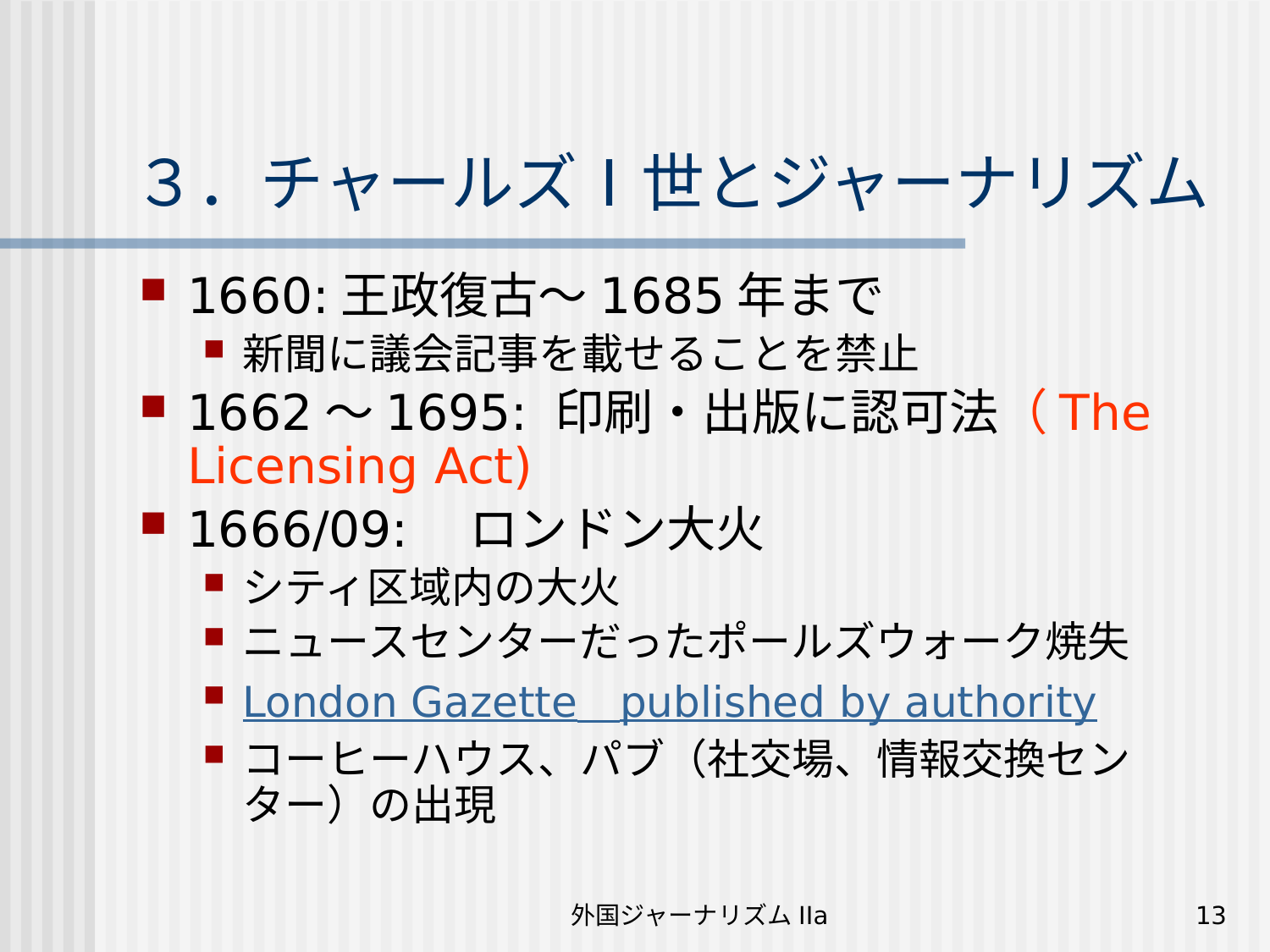

# ３．チャールズⅠ世とジャーナリズム
1660:王政復古～1685年まで
新聞に議会記事を載せることを禁止
1662～1695: 印刷・出版に認可法（The Licensing Act)
1666/09:　ロンドン大火
シティ区域内の大火
ニュースセンターだったポールズウォーク焼失
London Gazette　published by authority
コーヒーハウス、パブ（社交場、情報交換センター）の出現

外国ジャーナリズムIIa
13